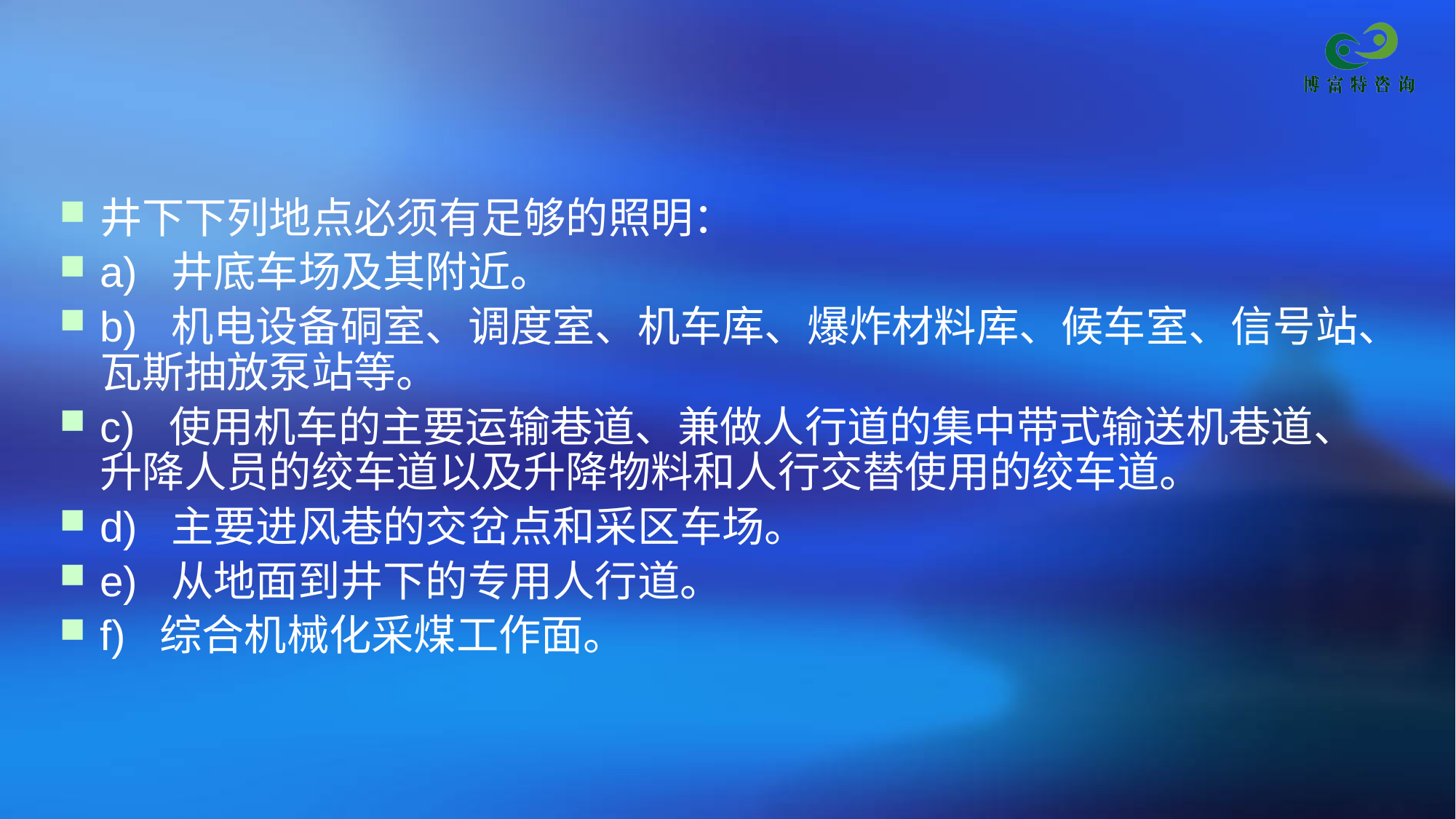

#
井下下列地点必须有足够的照明：
a)  井底车场及其附近。
b)  机电设备硐室、调度室、机车库、爆炸材料库、候车室、信号站、瓦斯抽放泵站等。
c)  使用机车的主要运输巷道、兼做人行道的集中带式输送机巷道、升降人员的绞车道以及升降物料和人行交替使用的绞车道。
d)  主要进风巷的交岔点和采区车场。
e)  从地面到井下的专用人行道。
f)  综合机械化采煤工作面。